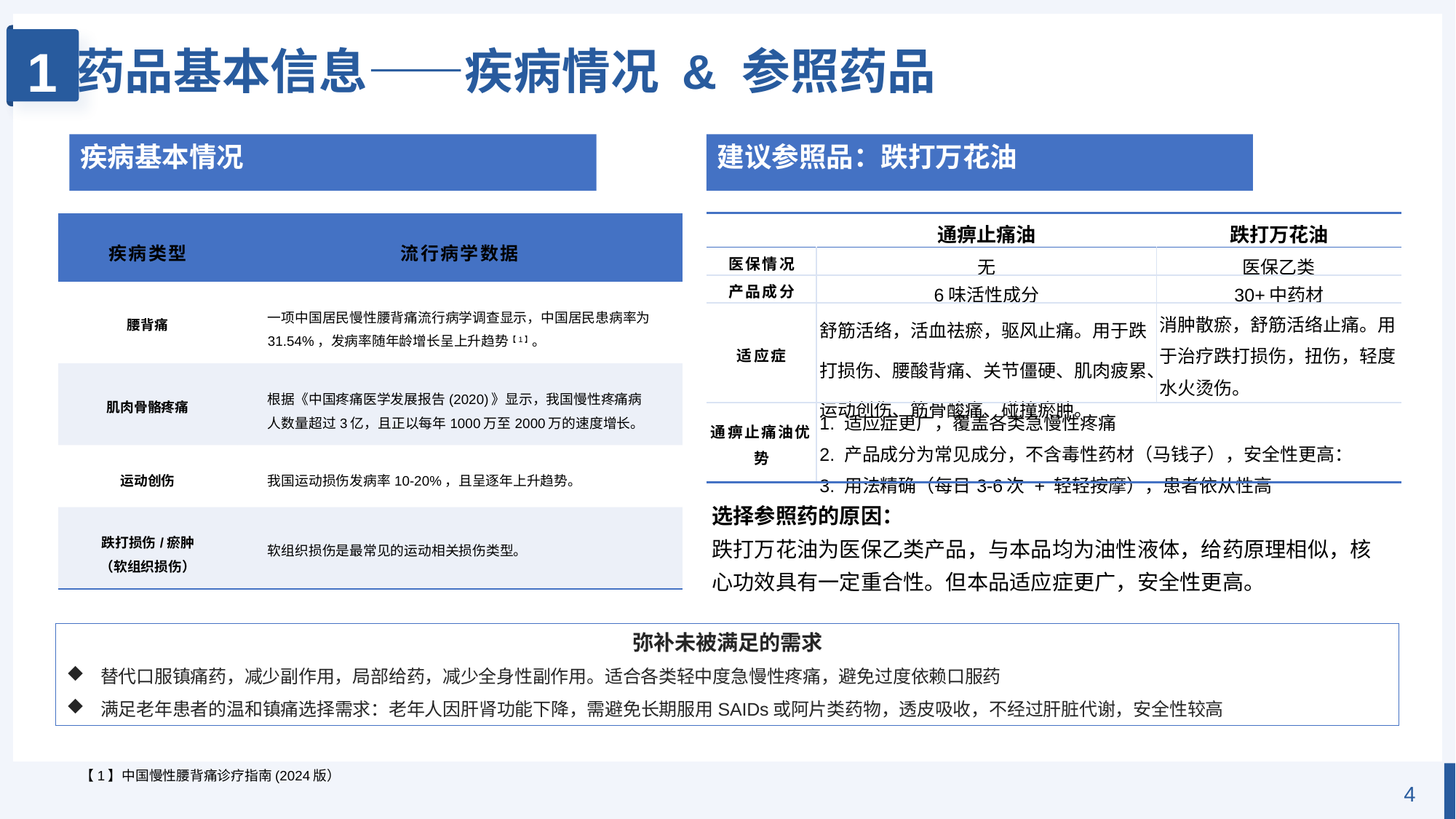

1
药品基本信息——疾病情况 & 参照药品
疾病基本情况
建议参照品：跌打万花油
| 疾病类型 | 流行病学数据 |
| --- | --- |
| 腰背痛 | 一项中国居民慢性腰背痛流行病学调查显示，中国居民患病率为31.54%，发病率随年龄增长呈上升趋势【1】。 |
| 肌肉骨骼疼痛 | 根据《中国疼痛医学发展报告(2020)》显示，我国慢性疼痛病人数量超过3亿，且正以每年1000万至2000万的速度增长。 |
| 运动创伤 | 我国运动损伤发病率10-20%，且呈逐年上升趋势。 |
| 跌打损伤/瘀肿 （软组织损伤） | 软组织损伤是最常见的运动相关损伤类型。 |
|  | 通痹止痛油 | 跌打万花油 |
| --- | --- | --- |
| 医保情况 | 无 | 医保乙类 |
| 产品成分 | 6味活性成分 | 30+中药材 |
| 适应症 | 舒筋活络，活血祛瘀，驱风止痛。用于跌打损伤、腰酸背痛、关节僵硬、肌肉疲累、运动创伤、筋骨酸痛、碰撞瘀肿。 | 消肿散瘀，舒筋活络止痛。用于治疗跌打损伤，扭伤，轻度水火烫伤。 |
| 通痹止痛油优势 | 1. 适应症更广，覆盖各类急慢性疼痛 2. 产品成分为常见成分，不含毒性药材（马钱子），安全性更高： 3. 用法精确（每日3-6次 + 轻轻按摩），患者依从性高 |  |
选择参照药的原因：
跌打万花油为医保乙类产品，与本品均为油性液体，给药原理相似，核心功效具有一定重合性。但本品适应症更广，安全性更高。
弥补未被满足的需求
替代口服镇痛药，减少副作用，局部给药，减少全身性副作用。适合各类轻中度急慢性疼痛，避免过度依赖口服药
满足老年患者的温和镇痛选择需求：老年人因肝肾功能下降，需避免长期服用SAIDs或阿片类药物，透皮吸收，不经过肝脏代谢，安全性较高
【1】中国慢性腰背痛诊疗指南(2024版）